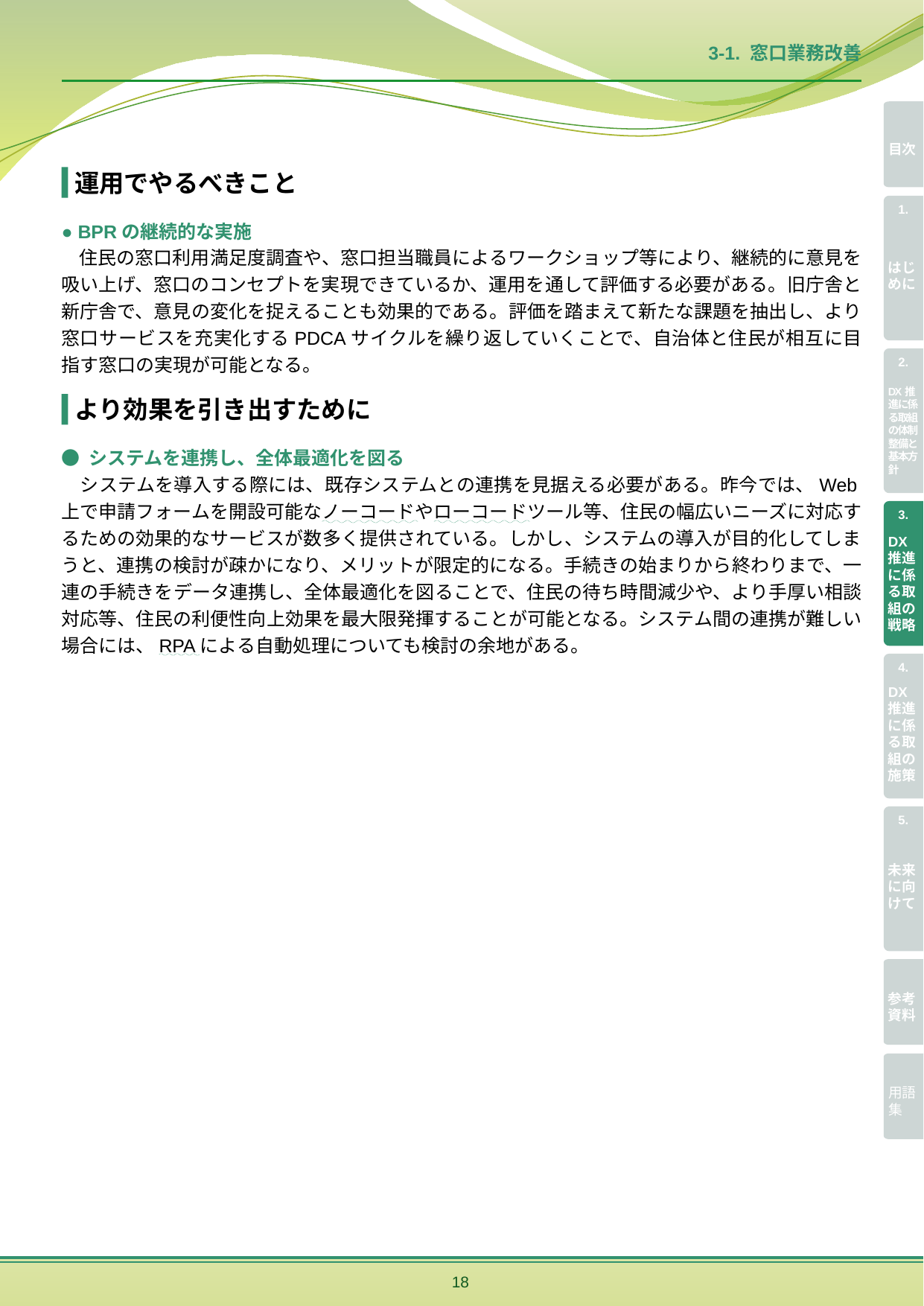

3-1. 窓口業務改善

運用でやるべきこと
● BPRの継続的な実施
住民の窓口利用満足度調査や、窓口担当職員によるワークショップ等により、継続的に意見を吸い上げ、窓口のコンセプトを実現できているか、運用を通して評価する必要がある。旧庁舎と新庁舎で、意見の変化を捉えることも効果的である。評価を踏まえて新たな課題を抽出し、より窓口サービスを充実化するPDCAサイクルを繰り返していくことで、自治体と住民が相互に目指す窓口の実現が可能となる。

より効果を引き出すために
● システムを連携し、全体最適化を図る
　システムを導入する際には、既存システムとの連携を見据える必要がある。昨今では、Web上で申請フォームを開設可能なノーコードやローコードツール等、住民の幅広いニーズに対応するための効果的なサービスが数多く提供されている。しかし、システムの導入が目的化してしまうと、連携の検討が疎かになり、メリットが限定的になる。手続きの始まりから終わりまで、一連の手続きをデータ連携し、全体最適化を図ることで、住民の待ち時間減少や、より手厚い相談対応等、住民の利便性向上効果を最大限発揮することが可能となる。システム間の連携が難しい場合には、RPAによる自動処理についても検討の余地がある。
18